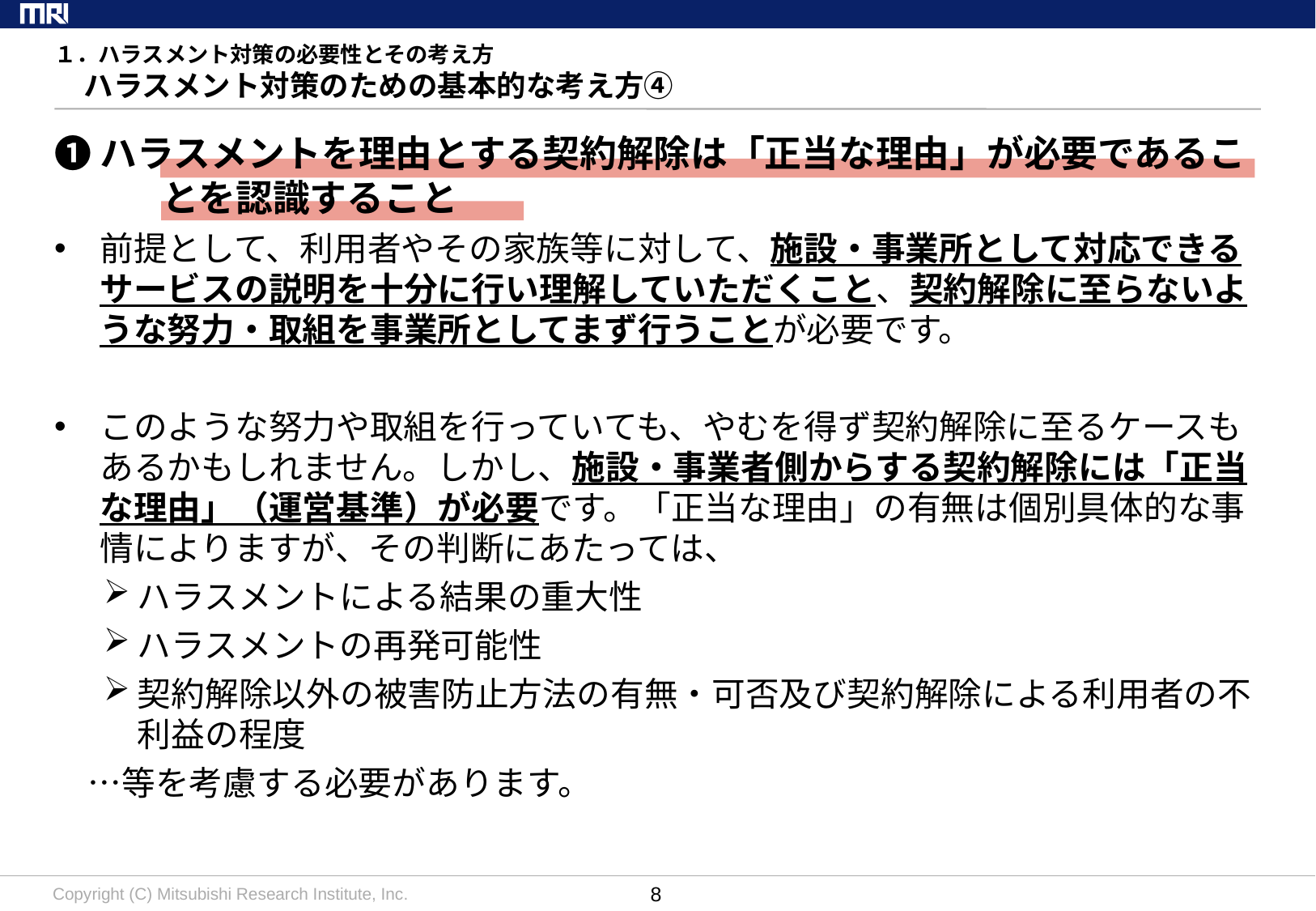

# １．ハラスメント対策の必要性とその考え方 　ハラスメント対策のための基本的な考え方④
❶ハラスメントを理由とする契約解除は「正当な理由」が必要であることを認識すること
前提として、利用者やその家族等に対して、施設・事業所として対応できるサービスの説明を十分に行い理解していただくこと、契約解除に至らないような努力・取組を事業所としてまず行うことが必要です。

このような努力や取組を行っていても、やむを得ず契約解除に至るケースもあるかもしれません。しかし、施設・事業者側からする契約解除には「正当な理由」（運営基準）が必要です。「正当な理由」の有無は個別具体的な事情によりますが、その判断にあたっては、
ハラスメントによる結果の重大性
ハラスメントの再発可能性
契約解除以外の被害防止方法の有無・可否及び契約解除による利用者の不利益の程度
　…等を考慮する必要があります。